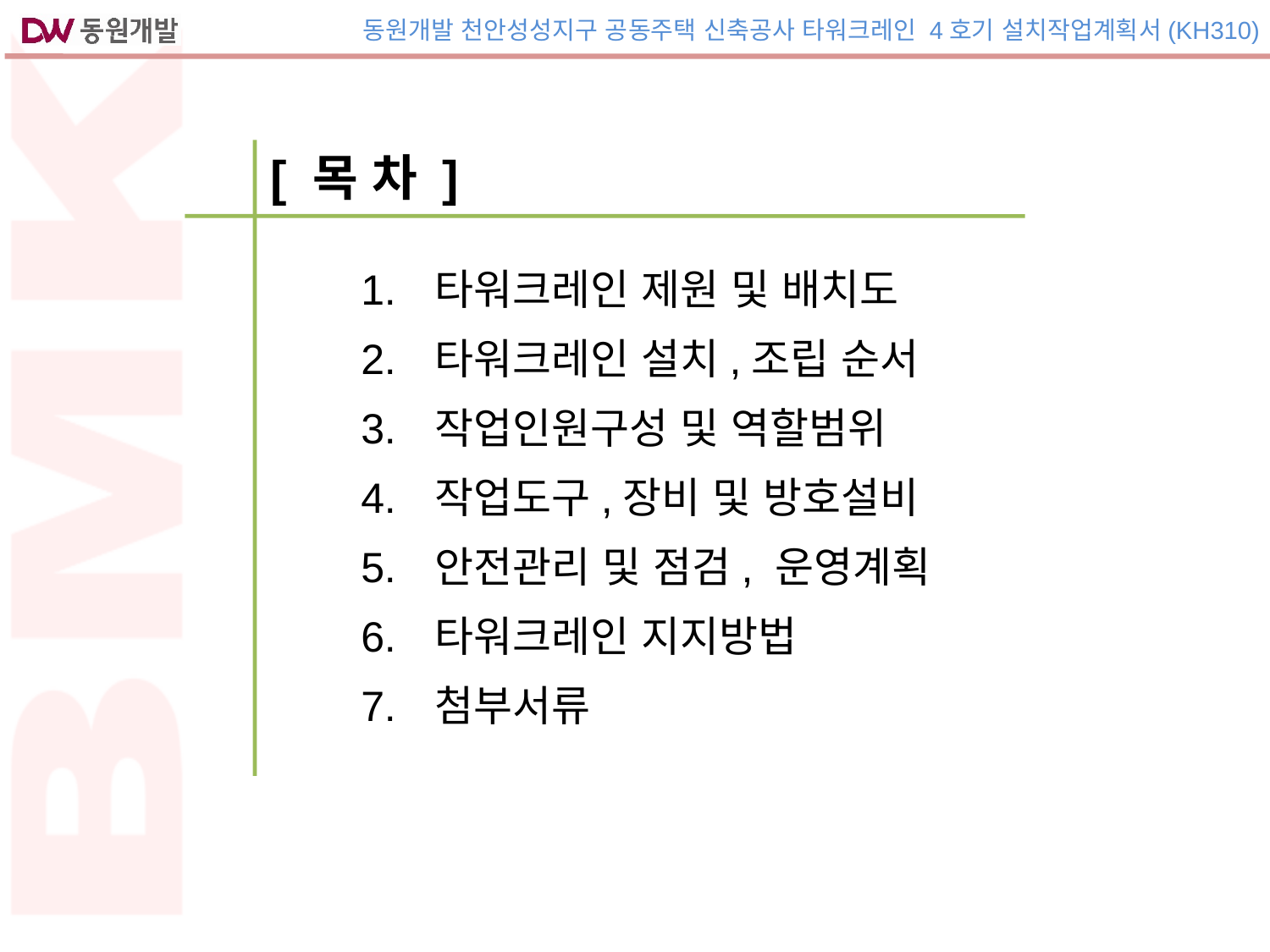

[ 목 차 ]

타워크레인 제원 및 배치도
타워크레인 설치,조립 순서
작업인원구성 및 역할범위
작업도구,장비 및 방호설비
안전관리 및 점검, 운영계획
타워크레인 지지방법
첨부서류